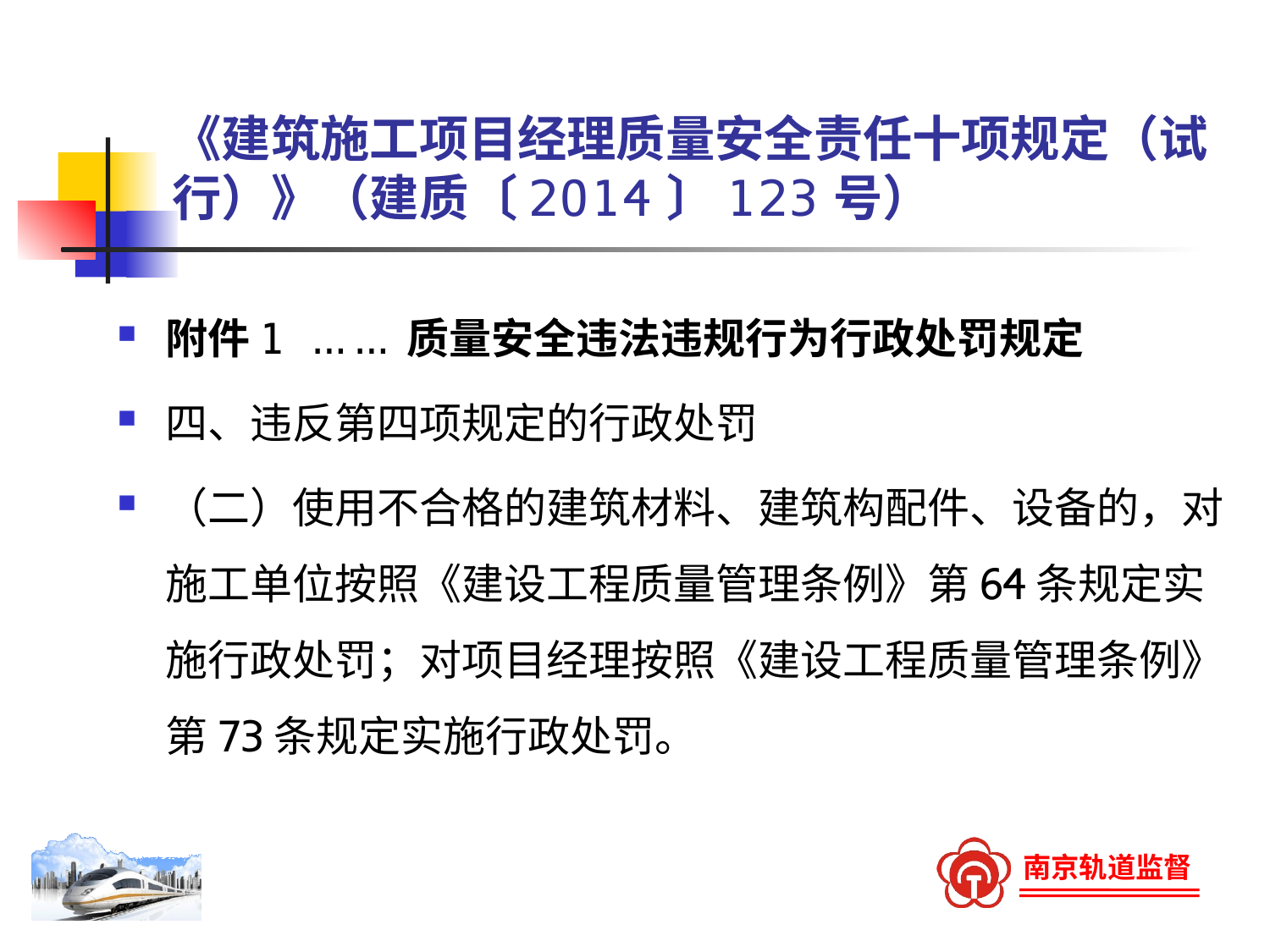

# 《建筑施工项目经理质量安全责任十项规定（试行）》（建质〔2014〕123号）
附件1  ……质量安全违法违规行为行政处罚规定
四、违反第四项规定的行政处罚
（二）使用不合格的建筑材料、建筑构配件、设备的，对施工单位按照《建设工程质量管理条例》第64条规定实施行政处罚；对项目经理按照《建设工程质量管理条例》第73条规定实施行政处罚。